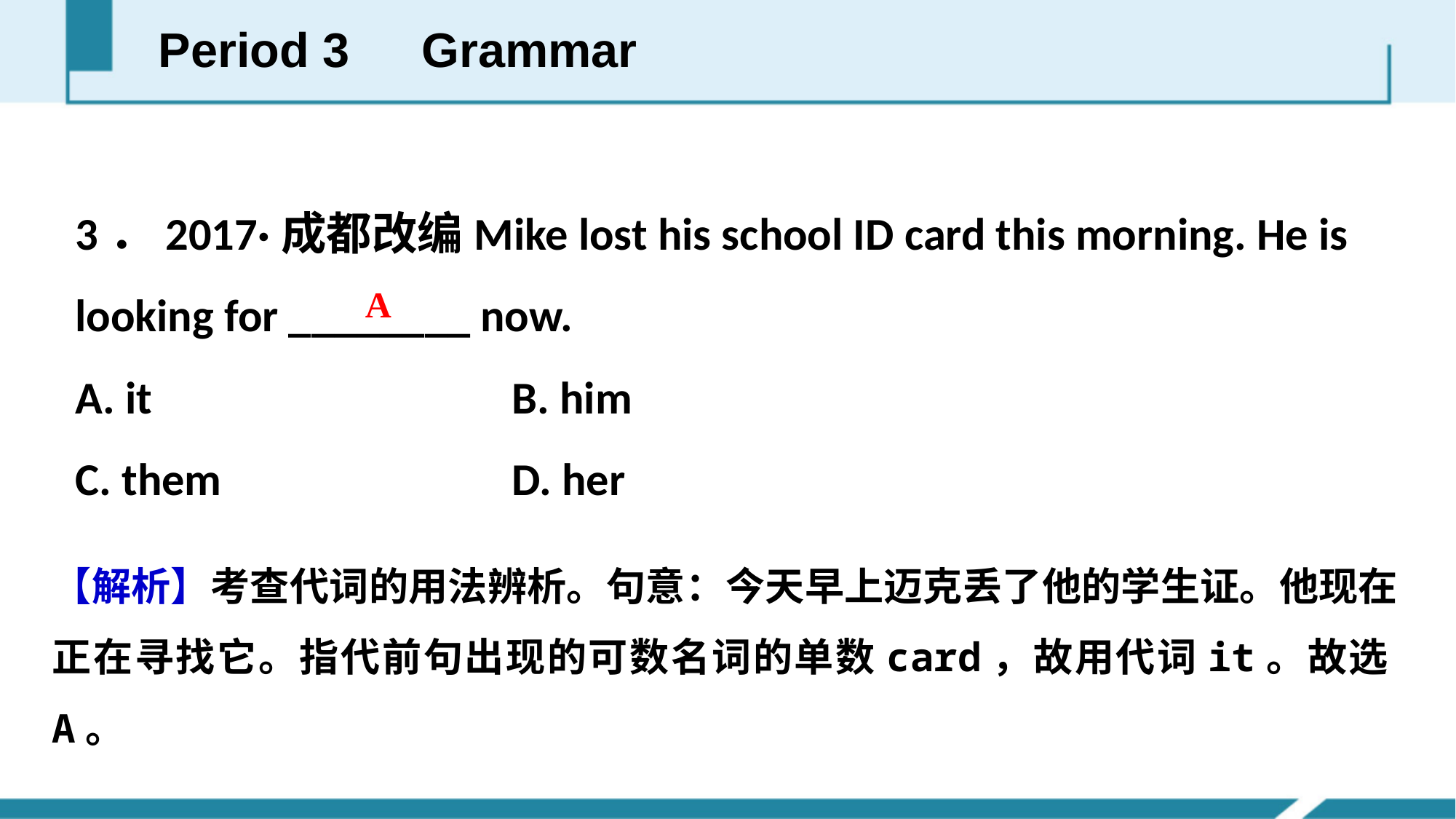

Period 3　Grammar
3．2017·成都改编Mike lost his school ID card this morning. He is looking for ________ now.
A. it  				B. him
C. them  			D. her
A
【解析】考查代词的用法辨析。句意：今天早上迈克丢了他的学生证。他现在正在寻找它。指代前句出现的可数名词的单数card，故用代词it。故选A。